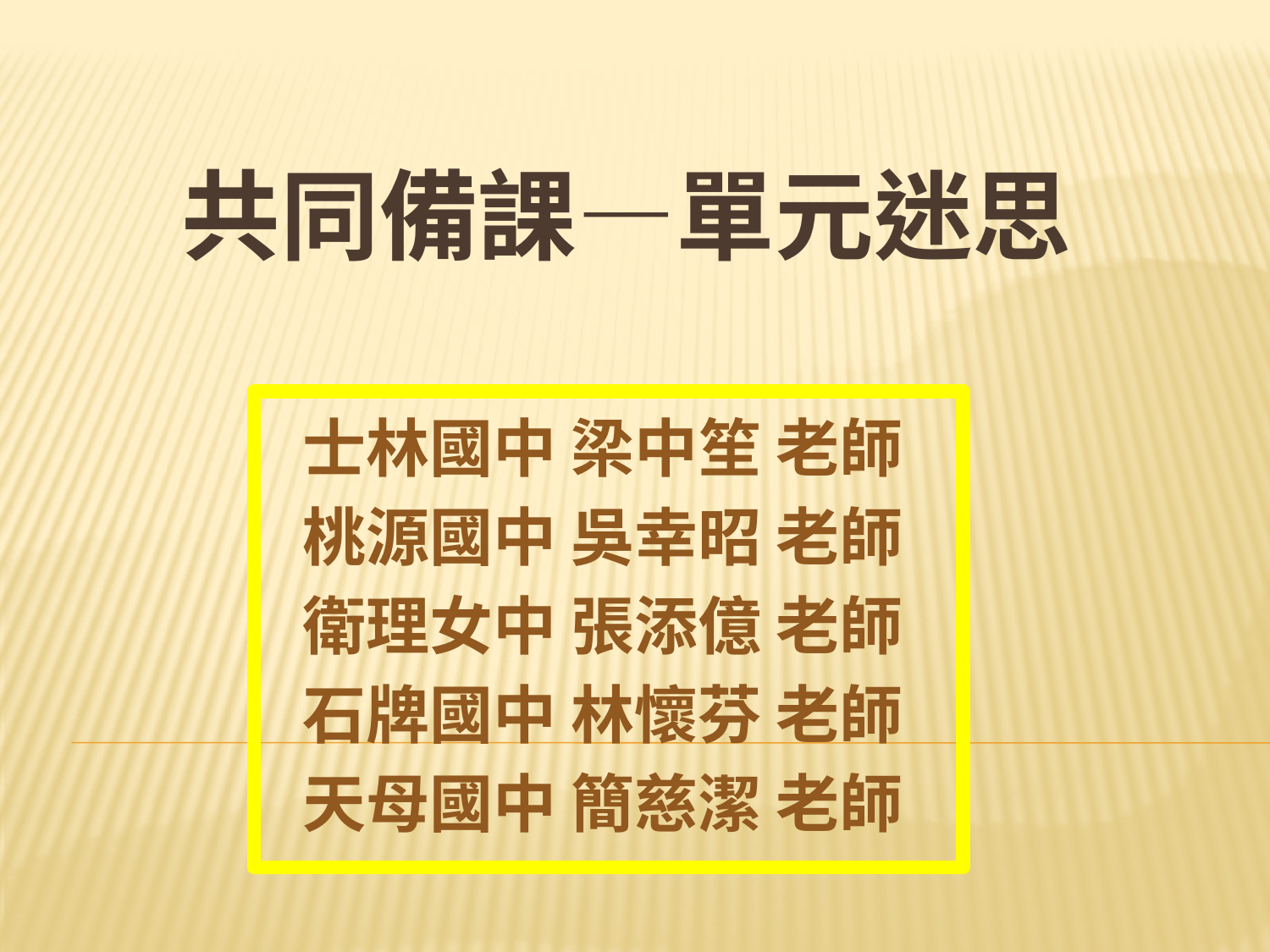

# 共同備課—單元迷思

士林國中 梁中笙 老師
桃源國中 吳幸昭 老師
衛理女中 張添億 老師
石牌國中 林懷芬 老師
天母國中 簡慈潔 老師